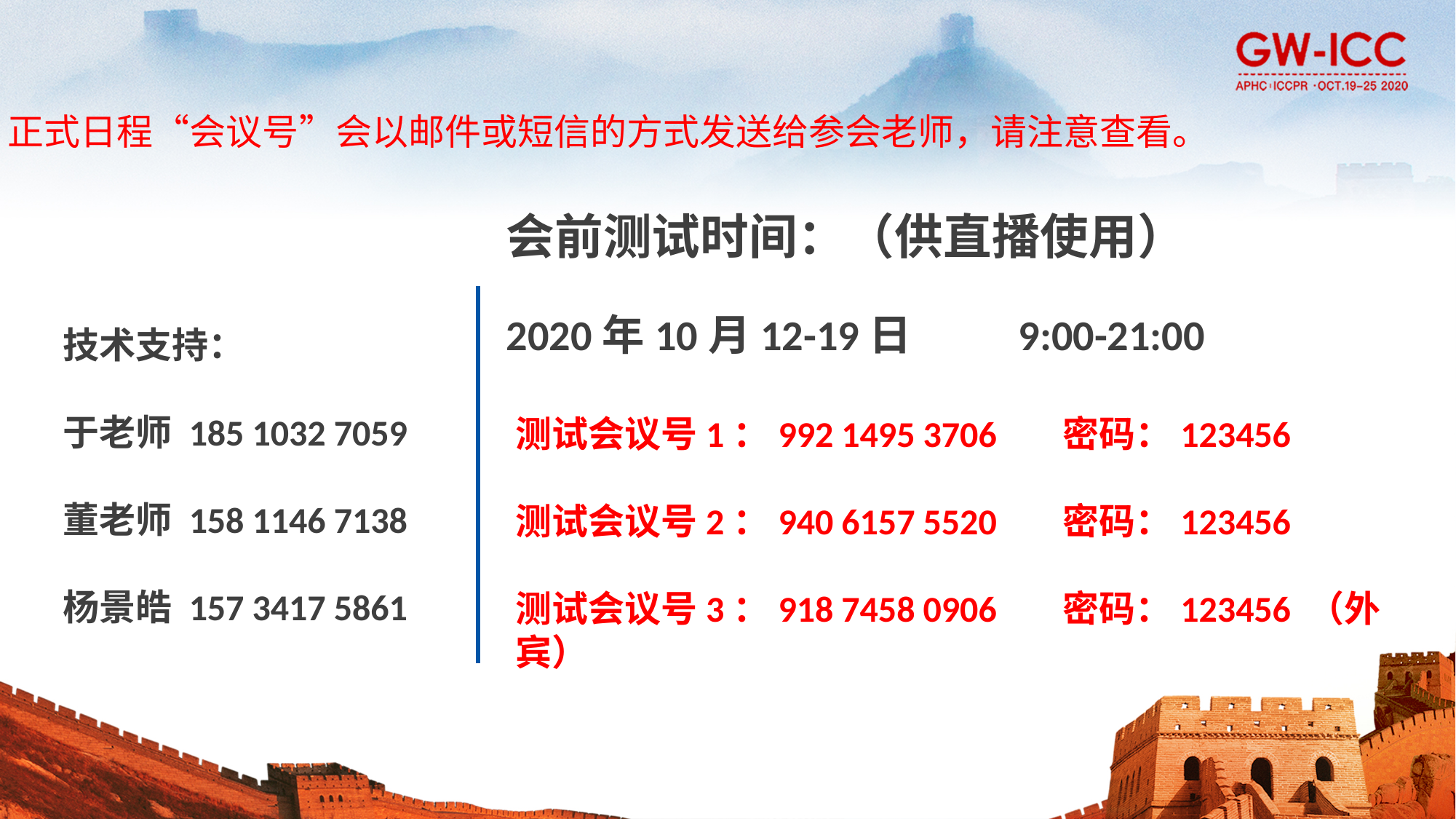

注：正式日程“会议号”会以邮件或短信的方式发送给参会老师，请注意查看。
会前测试时间：（供直播使用）
2020年10月12-19日          9:00-21:00
技术支持：
于老师 185 1032 7059
董老师 158 1146 7138
杨景皓 157 3417 5861
测试会议号1：992 1495 3706       密码：123456
测试会议号2：940 6157 5520       密码：123456
测试会议号3：918 7458 0906       密码：123456 （外宾）
测试